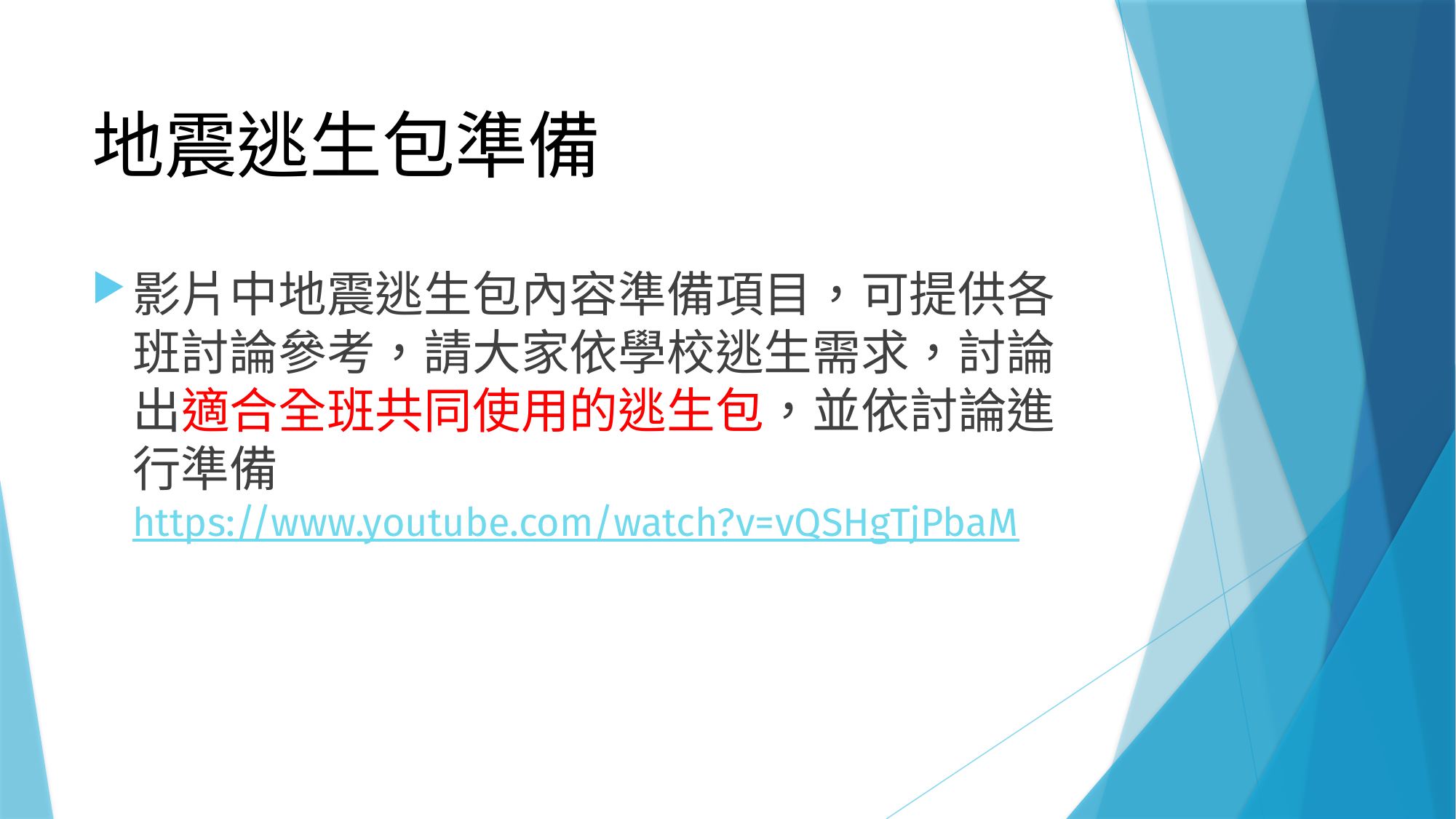

# 地震逃生包準備
影片中地震逃生包內容準備項目，可提供各班討論參考，請大家依學校逃生需求，討論出適合全班共同使用的逃生包，並依討論進行準備https://www.youtube.com/watch?v=vQSHgTjPbaM